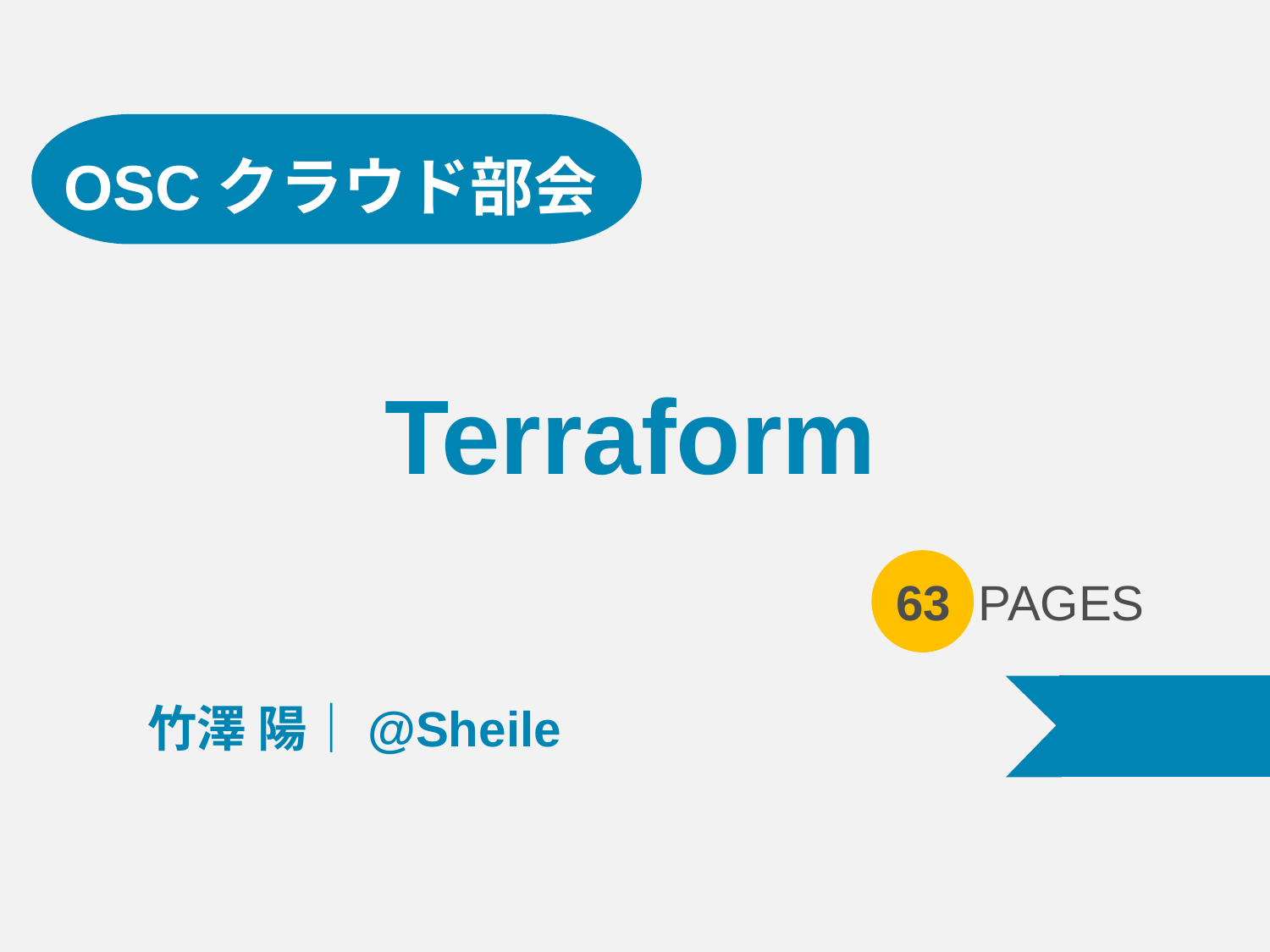

OSCクラウド部会
# Terraform

63
PAGES
竹澤 陽｜@Sheile